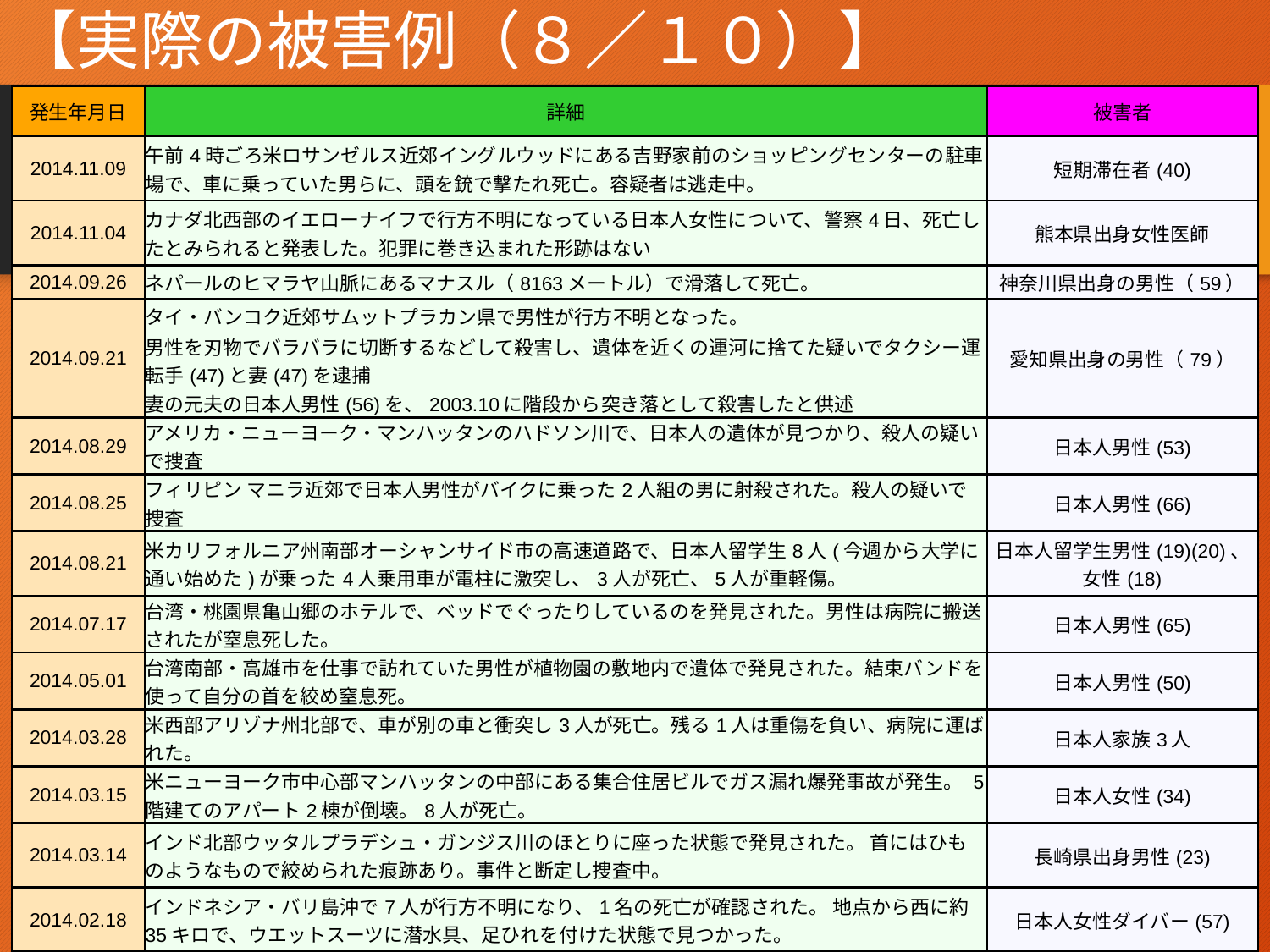

# 【実際の被害例（８／１０）】
| 発生年月日 | 詳細 | 被害者 |
| --- | --- | --- |
| 2014.11.09 | 午前4時ごろ米ロサンゼルス近郊イングルウッドにある吉野家前のショッピングセンターの駐車場で、車に乗っていた男らに、頭を銃で撃たれ死亡。容疑者は逃走中。 | 短期滞在者(40) |
| 2014.11.04 | カナダ北西部のイエローナイフで行方不明になっている日本人女性について、警察4日、死亡したとみられると発表した。犯罪に巻き込まれた形跡はない | 熊本県出身女性医師 |
| 2014.09.26 | ネパールのヒマラヤ山脈にあるマナスル（8163メートル）で滑落して死亡。 | 神奈川県出身の男性（59） |
| 2014.09.21 | タイ・バンコク近郊サムットプラカン県で男性が行方不明となった。 | 愛知県出身の男性（79） |
|  | 男性を刃物でバラバラに切断するなどして殺害し、遺体を近くの運河に捨てた疑いでタクシー運転手(47)と妻(47)を逮捕 |  |
|  | 妻の元夫の日本人男性(56)を、2003.10に階段から突き落として殺害したと供述 |  |
| 2014.08.29 | アメリカ・ニューヨーク・マンハッタンのハドソン川で、日本人の遺体が見つかり、殺人の疑いで捜査 | 日本人男性(53) |
| 2014.08.25 | フィリピン マニラ近郊で日本人男性がバイクに乗った2人組の男に射殺された。殺人の疑いで捜査 | 日本人男性(66) |
| 2014.08.21 | 米カリフォルニア州南部オーシャンサイド市の高速道路で、日本人留学生8人(今週から大学に通い始めた)が乗った4人乗用車が電柱に激突し、3人が死亡、5人が重軽傷。 | 日本人留学生男性(19)(20)、女性(18) |
| 2014.07.17 | 台湾・桃園県亀山郷のホテルで、ベッドでぐったりしているのを発見された。男性は病院に搬送されたが窒息死した。 | 日本人男性(65) |
| 2014.05.01 | 台湾南部・高雄市を仕事で訪れていた男性が植物園の敷地内で遺体で発見された。結束バンドを使って自分の首を絞め窒息死。 | 日本人男性(50) |
| 2014.03.28 | 米西部アリゾナ州北部で、車が別の車と衝突し3人が死亡。残る1人は重傷を負い、病院に運ばれた。 | 日本人家族3人 |
| 2014.03.15 | 米ニューヨーク市中心部マンハッタンの中部にある集合住居ビルでガス漏れ爆発事故が発生。 5階建てのアパート2棟が倒壊。8人が死亡。 | 日本人女性(34) |
| 2014.03.14 | インド北部ウッタルプラデシュ・ガンジス川のほとりに座った状態で発見された。 首にはひものようなもので絞められた痕跡あり。事件と断定し捜査中。 | 長崎県出身男性(23) |
| 2014.02.18 | インドネシア・バリ島沖で7人が行方不明になり、1名の死亡が確認された。 地点から西に約35キロで、ウエットスーツに潜水具、足ひれを付けた状態で見つかった。 | 日本人女性ダイバー(57) |
| 2014.01.23 | 米ハワイ・オアフ島ワヒワのゴルフ場で強風で折れた大木の枝が、頭部を直撃した。 頭部を負傷し、病院に運ばれたが死亡した。 | 大津市 男性(55) |
5